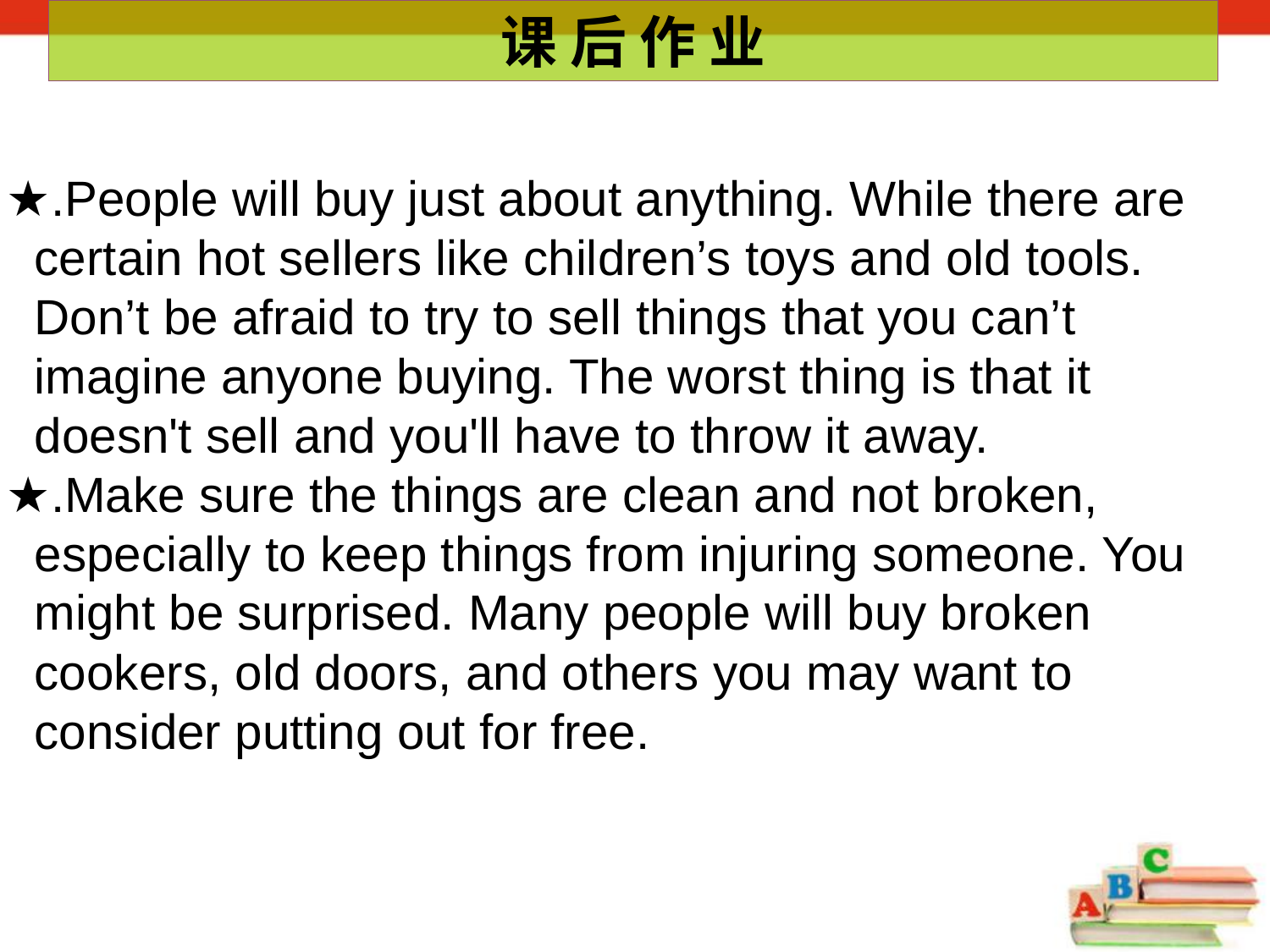

课 后 作 业
★.People will buy just about anything. While there are certain hot sellers like children’s toys and old tools. Don’t be afraid to try to sell things that you can’t imagine anyone buying. The worst thing is that it doesn't sell and you'll have to throw it away.
★.Make sure the things are clean and not broken, especially to keep things from injuring someone. You might be surprised. Many people will buy broken cookers, old doors, and others you may want to consider putting out for free.